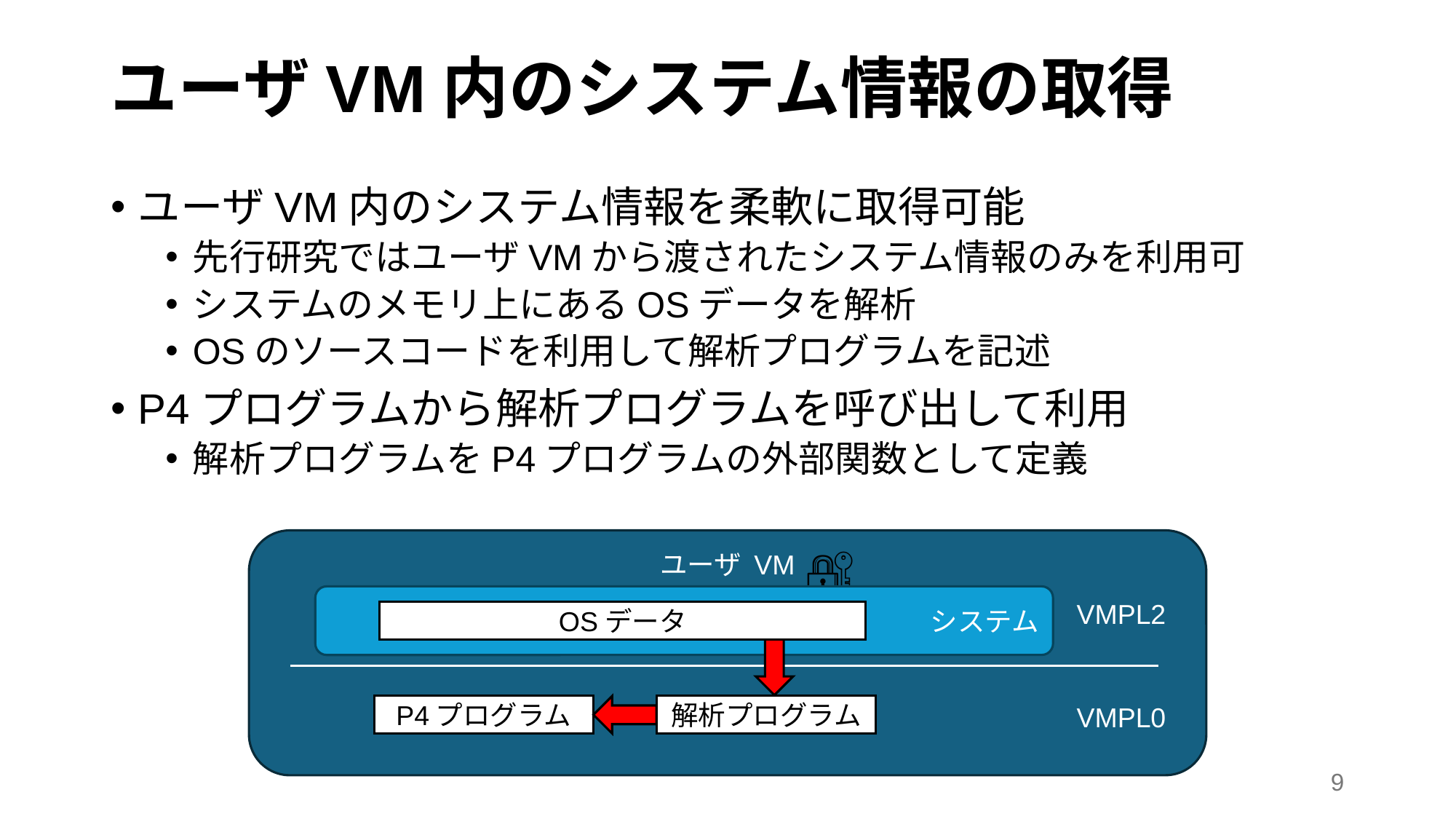

# ユーザVM内のシステム情報の取得
ユーザVM内のシステム情報を柔軟に取得可能
先行研究ではユーザVMから渡されたシステム情報のみを利用可
システムのメモリ上にあるOSデータを解析
OSのソースコードを利用して解析プログラムを記述
P4プログラムから解析プログラムを呼び出して利用
解析プログラムをP4プログラムの外部関数として定義
ユーザ VM
🔐
システム
VMPL2
OSデータ

VMPL0
P4プログラム
解析プログラム
9